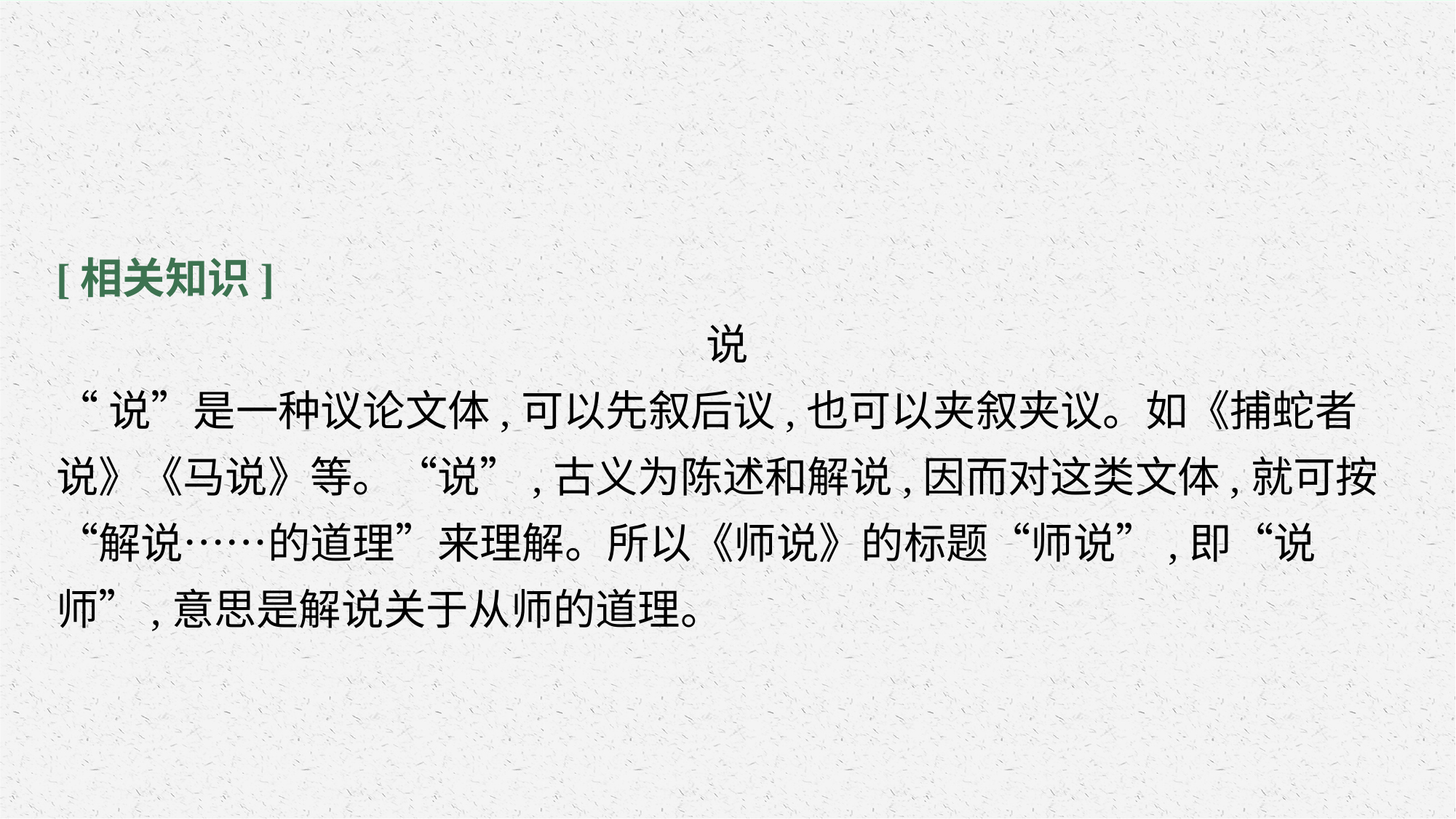

[相关知识]
说
“说”是一种议论文体,可以先叙后议,也可以夹叙夹议。如《捕蛇者说》《马说》等。“说”,古义为陈述和解说,因而对这类文体,就可按“解说……的道理”来理解。所以《师说》的标题“师说”,即“说师”,意思是解说关于从师的道理。